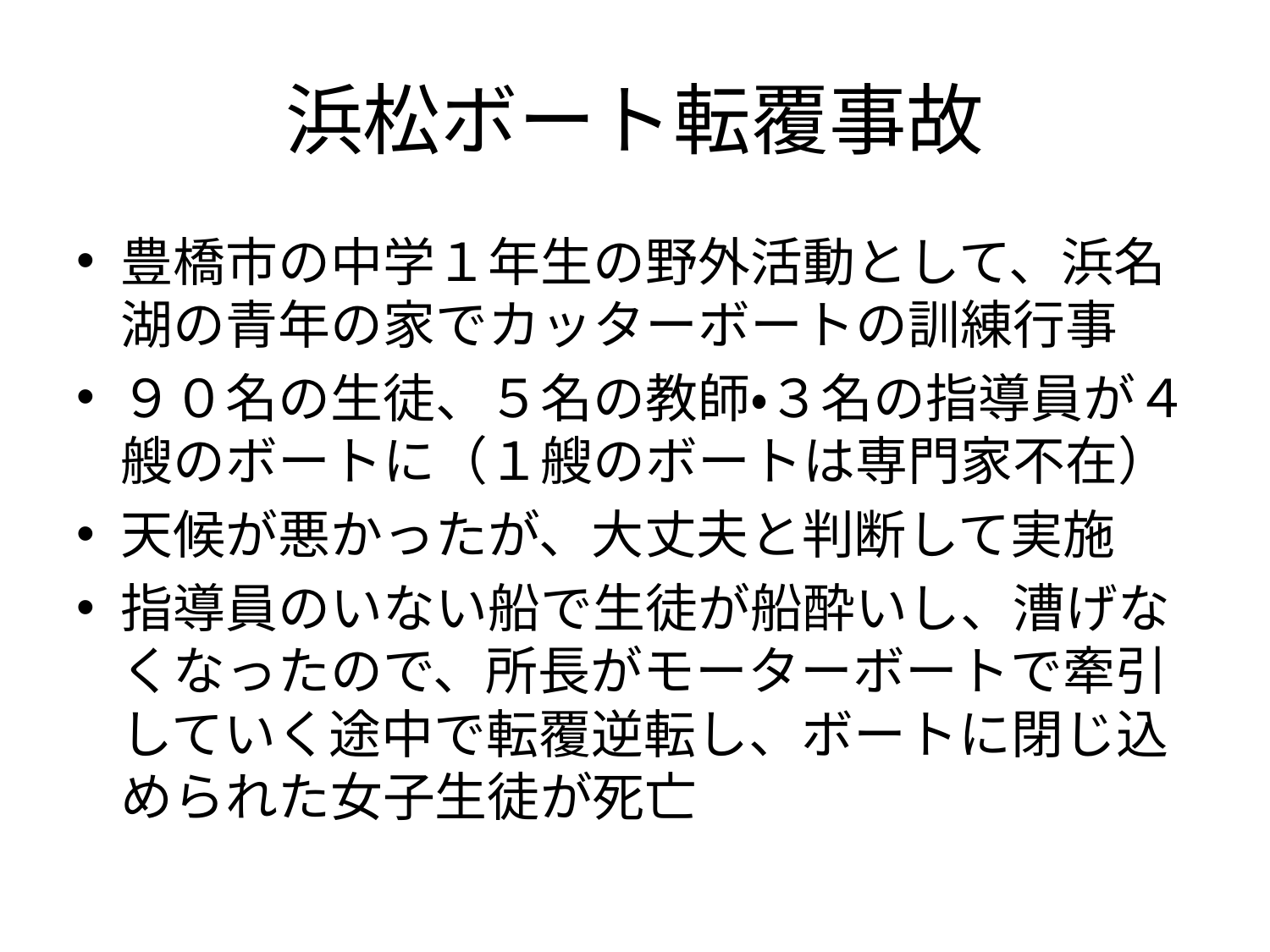

# 浜松ボート転覆事故
豊橋市の中学１年生の野外活動として、浜名湖の青年の家でカッターボートの訓練行事
９０名の生徒、５名の教師・３名の指導員が４艘のボートに（１艘のボートは専門家不在）
天候が悪かったが、大丈夫と判断して実施
指導員のいない船で生徒が船酔いし、漕げなくなったので、所長がモーターボートで牽引していく途中で転覆逆転し、ボートに閉じ込められた女子生徒が死亡